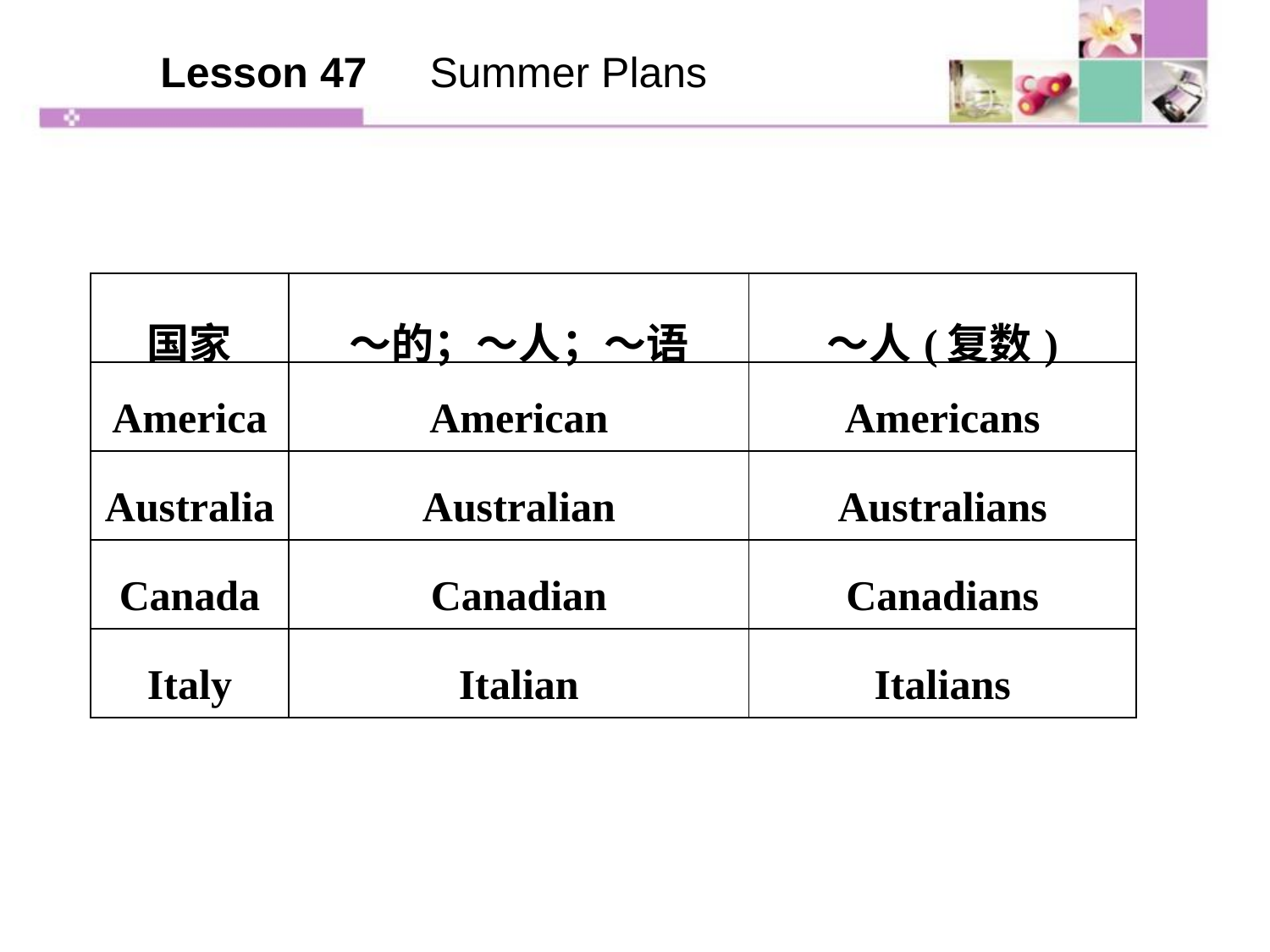

Lesson 47　Summer Plans
| 国家 | ～的；～人；～语 | ～人(复数) |
| --- | --- | --- |
| America | American | Americans |
| Australia | Australian | Australians |
| Canada | Canadian | Canadians |
| Italy | Italian | Italians |